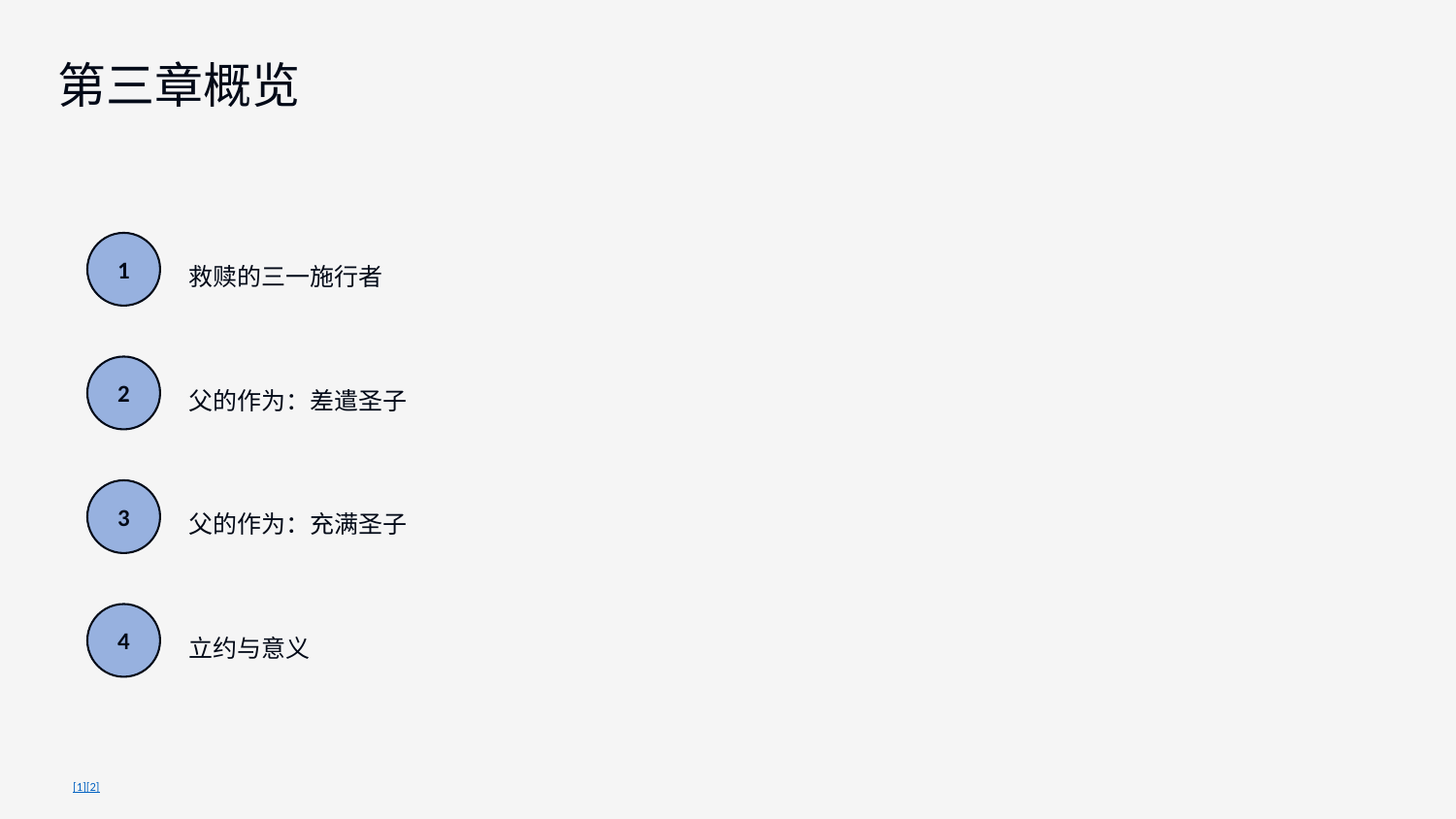

第三章概览

1
救赎的三一施行者

2
父的作为：差遣圣子

3
父的作为：充满圣子

4
立约与意义
[1][2]